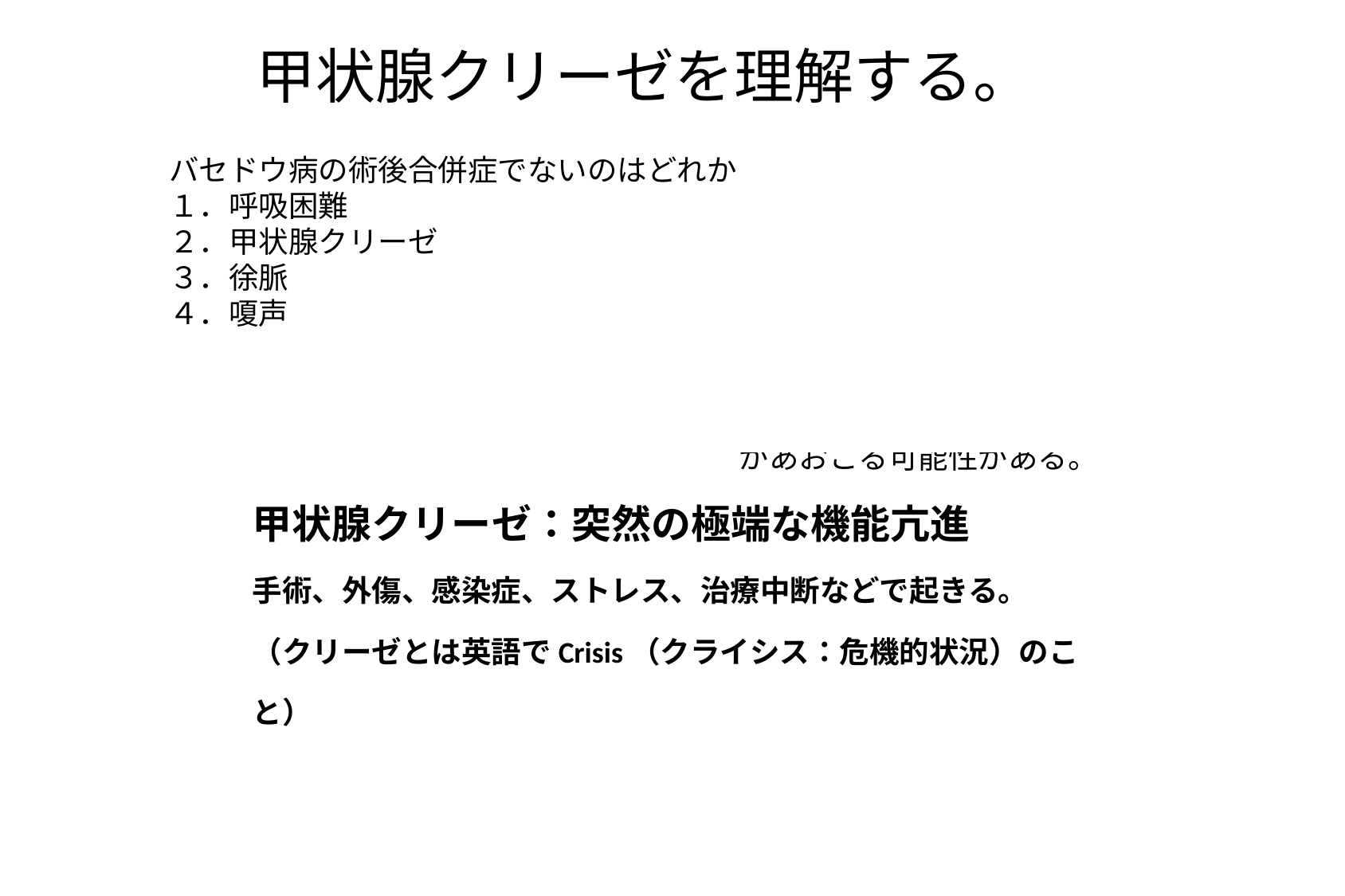

甲状腺クリーゼを理解する。
バセドウ病の術後合併症でないのはどれか
１．呼吸困難
２．甲状腺クリーゼ
３．徐脈
４．嗄声

気管の前に甲状腺があることを理解する。
手術後、気管内挿管をしたために、抜管後に喉頭浮腫がおこり、呼吸困難になることもある。
反回神経が甲状腺の近くを通る。食道がんと甲状腺の手術後に反回神経麻痺があおこる可能性がある。
甲状腺クリーゼ：突然の極端な機能亢進
手術、外傷、感染症、ストレス、治療中断などで起きる。
（クリーゼとは英語でCrisis（クライシス：危機的状況）のこと）